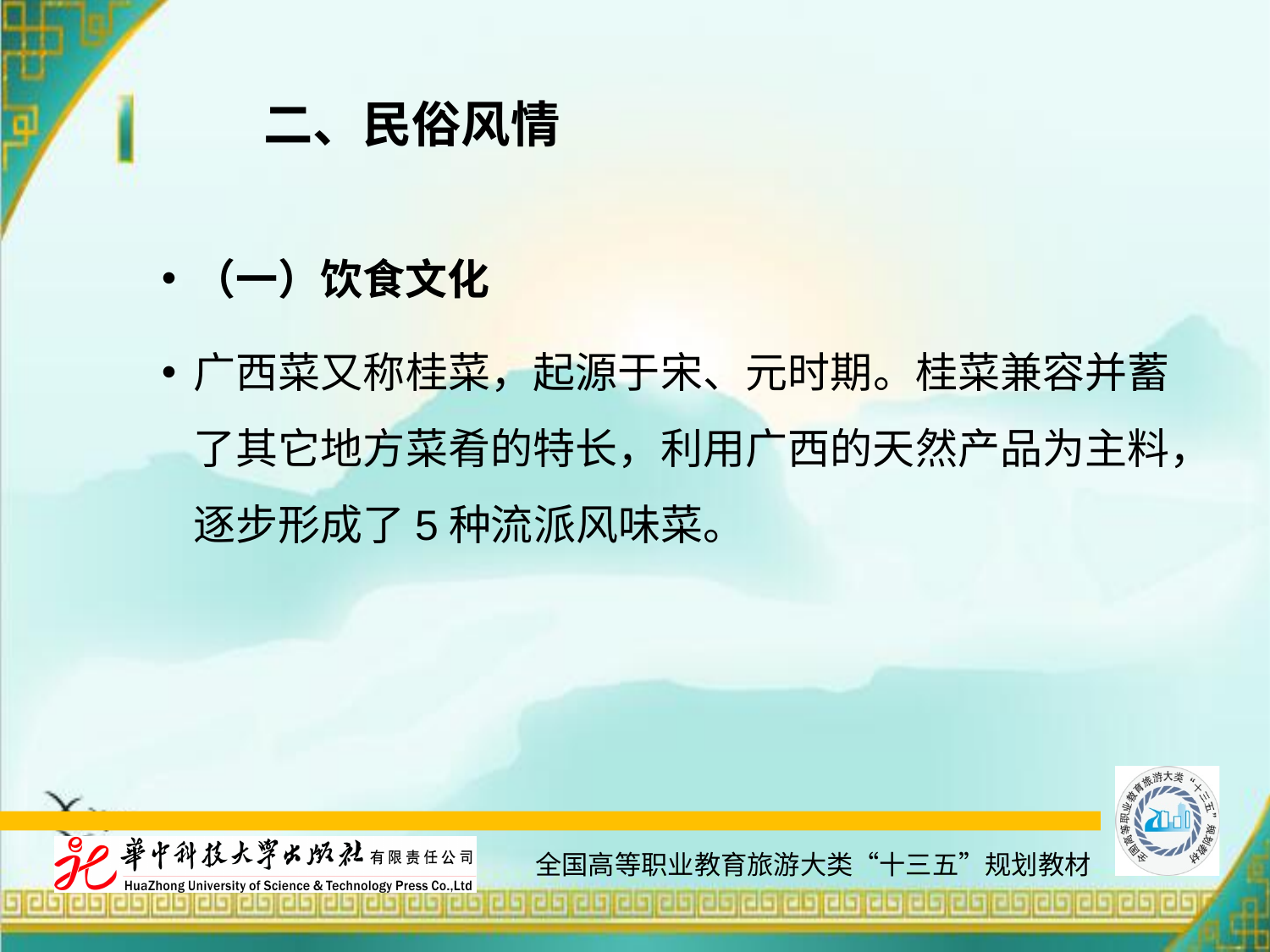

# 二、民俗风情
（一）饮食文化
广西菜又称桂菜，起源于宋、元时期。桂菜兼容并蓄了其它地方菜肴的特长，利用广西的天然产品为主料，逐步形成了5种流派风味菜。